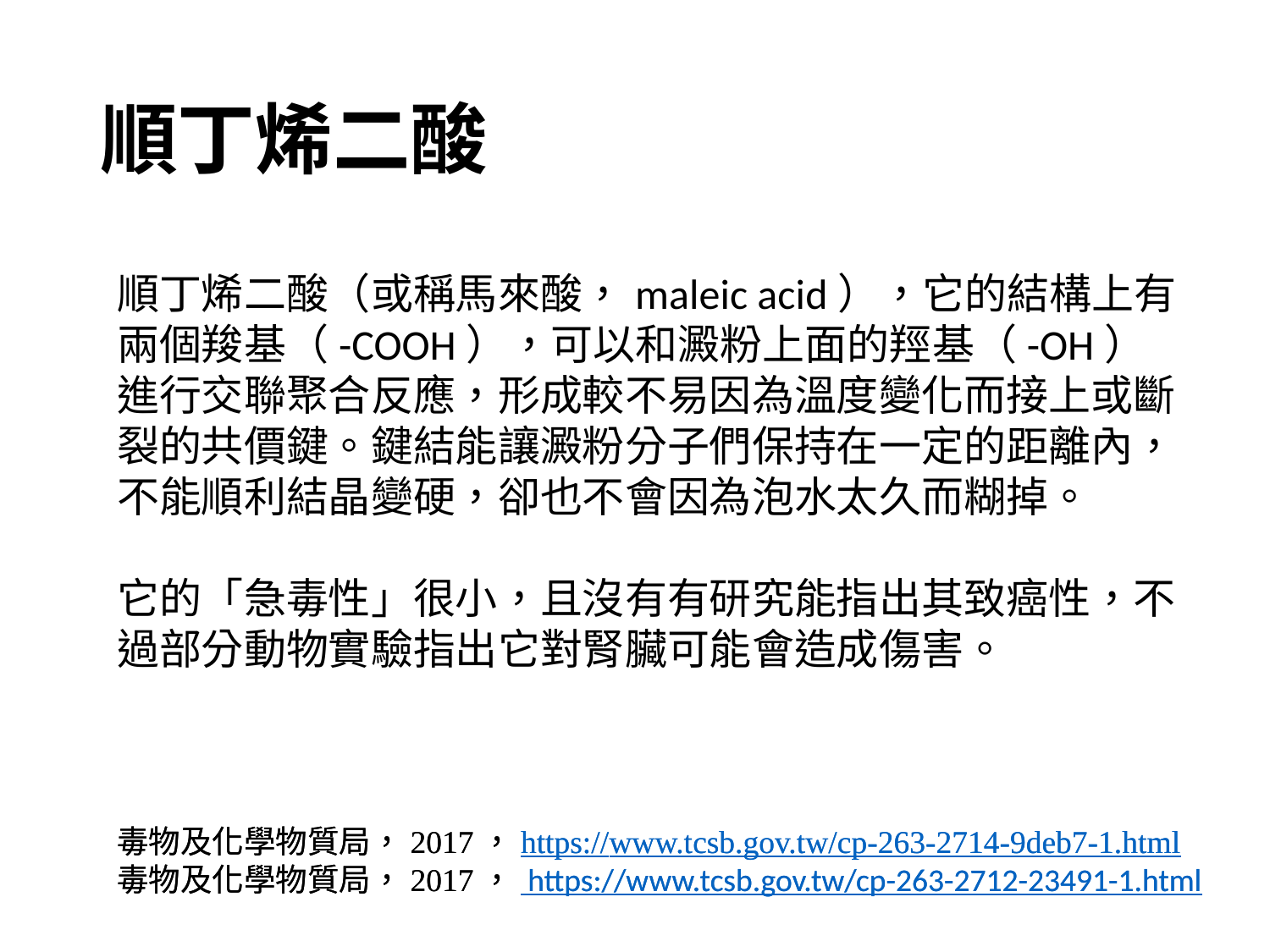

# 順丁烯二酸
順丁烯二酸（或稱馬來酸，maleic acid），它的結構上有兩個羧基（-COOH），可以和澱粉上面的羥基（-OH）進行交聯聚合反應，形成較不易因為溫度變化而接上或斷裂的共價鍵。鍵結能讓澱粉分子們保持在一定的距離內，不能順利結晶變硬，卻也不會因為泡水太久而糊掉。

它的「急毒性」很小，且沒有有研究能指出其致癌性，不過部分動物實驗指出它對腎臟可能會造成傷害。
毒物及化學物質局，2017，https://www.tcsb.gov.tw/cp-263-2714-9deb7-1.html
毒物及化學物質局，2017， https://www.tcsb.gov.tw/cp-263-2712-23491-1.html
毒物及化學物質局，2017，https://www.tcsb.gov.tw/cp-263-2714-9deb7-1.html
毒物及化學物質局，2017， https://www.tcsb.gov.tw/cp-263-2712-23491-1.html